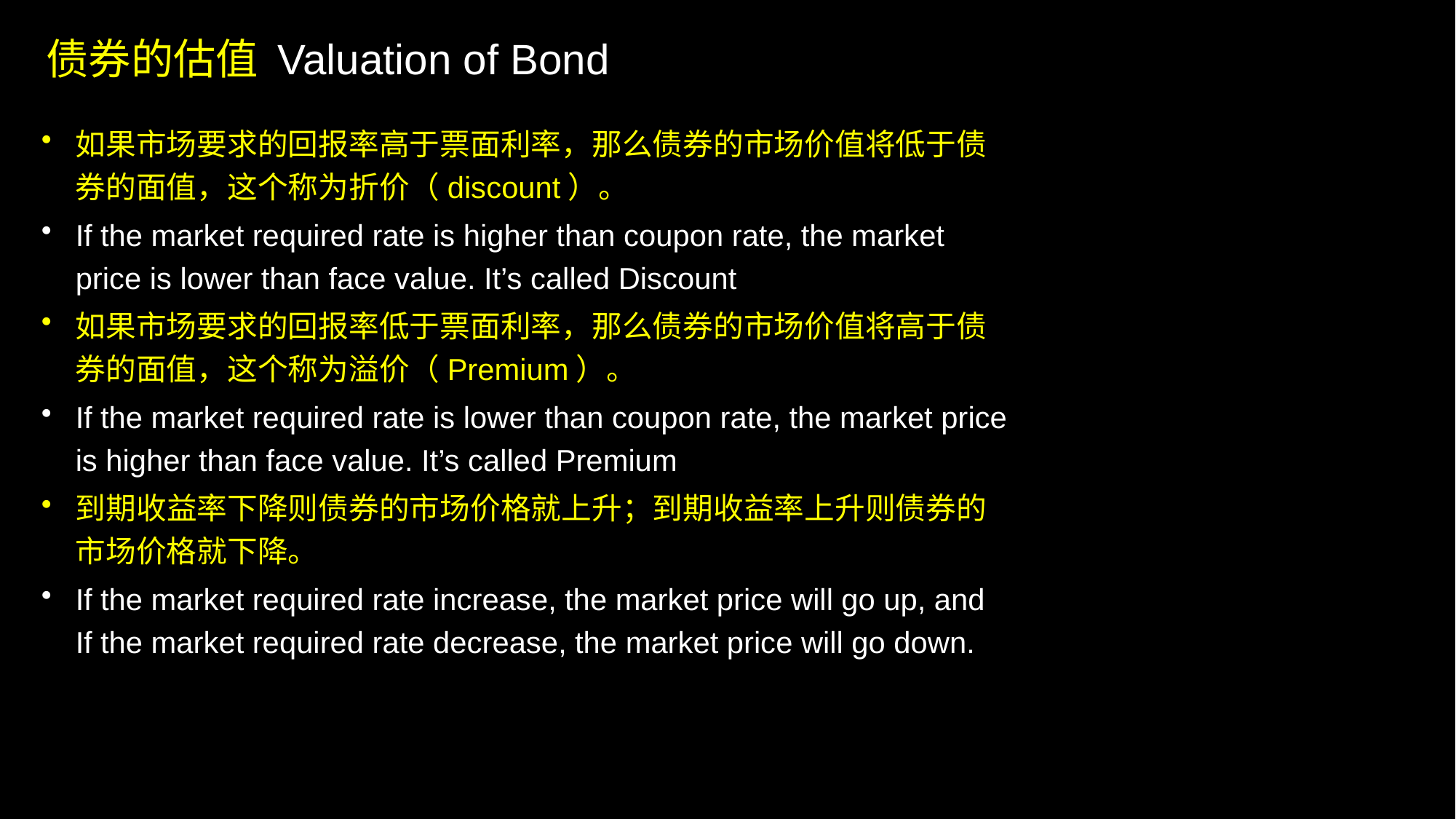

债券的估值 Valuation of Bond
如果市场要求的回报率高于票面利率，那么债券的市场价值将低于债券的面值，这个称为折价（discount）。
If the market required rate is higher than coupon rate, the market price is lower than face value. It’s called Discount
如果市场要求的回报率低于票面利率，那么债券的市场价值将高于债券的面值，这个称为溢价（Premium）。
If the market required rate is lower than coupon rate, the market price is higher than face value. It’s called Premium
到期收益率下降则债券的市场价格就上升；到期收益率上升则债券的市场价格就下降。
If the market required rate increase, the market price will go up, and If the market required rate decrease, the market price will go down.